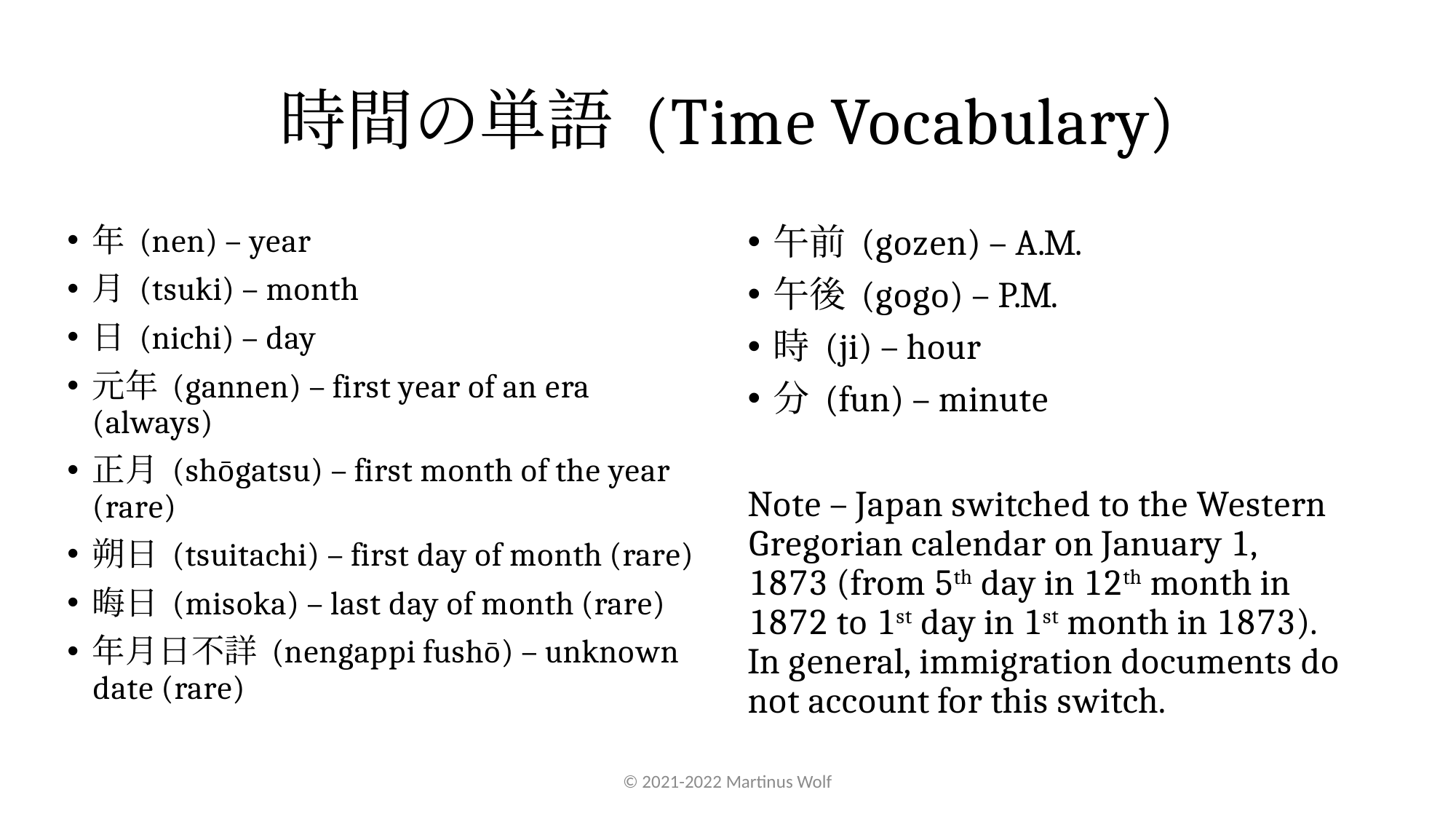

# 時間の単語 (Time Vocabulary)
年 (nen) – year
月 (tsuki) – month
日 (nichi) – day
元年 (gannen) – first year of an era (always)
正月 (shōgatsu) – first month of the year (rare)
朔日 (tsuitachi) – first day of month (rare)
晦日 (misoka) – last day of month (rare)
年月日不詳 (nengappi fushō) – unknown date (rare)

午前 (gozen) – A.M.
午後 (gogo) – P.M.
時 (ji) – hour
分 (fun) – minute

Note – Japan switched to the Western Gregorian calendar on January 1, 1873 (from 5th day in 12th month in 1872 to 1st day in 1st month in 1873). In general, immigration documents do not account for this switch.

© 2021-2022 Martinus Wolf